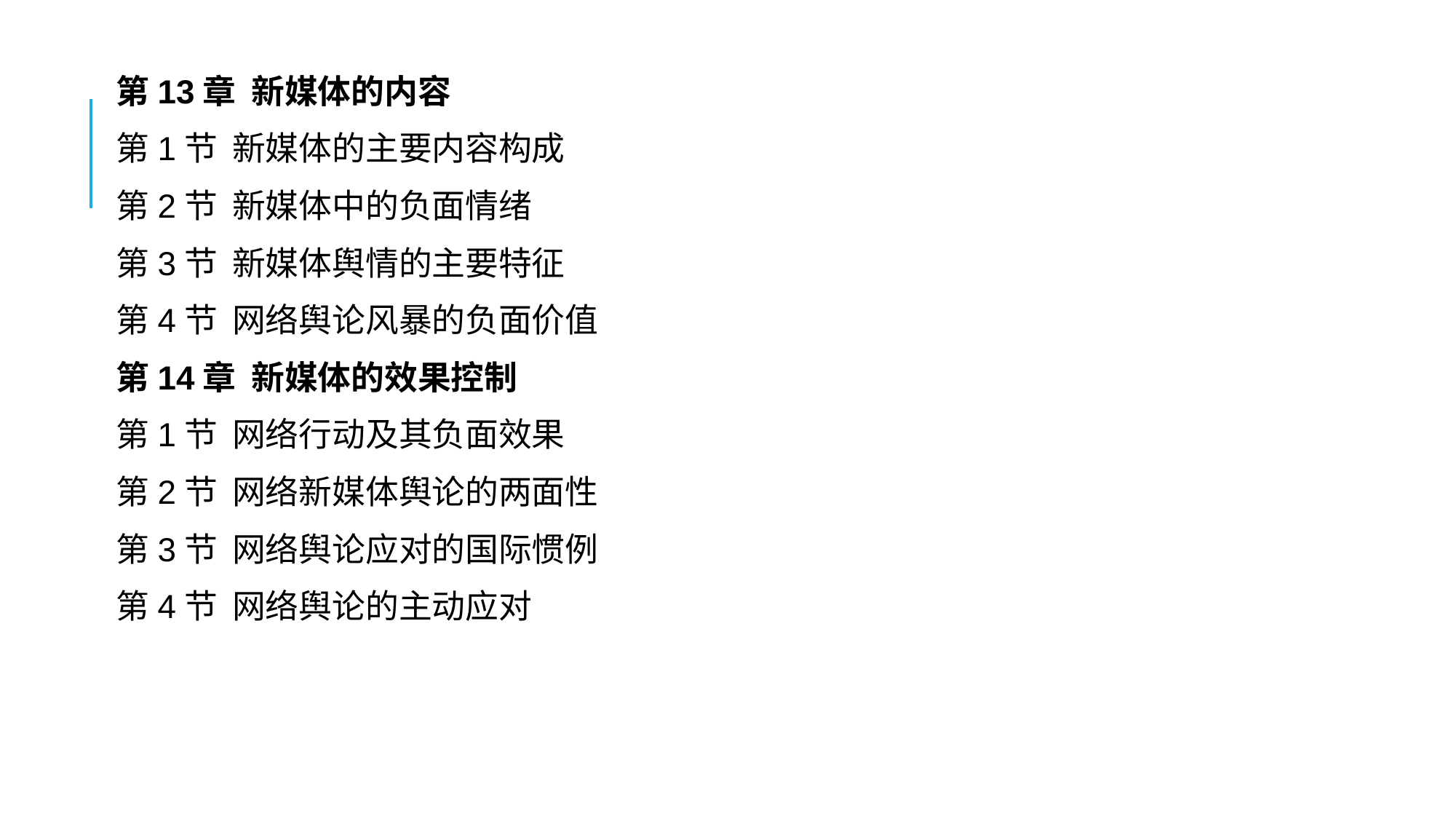

#
第13章  新媒体的内容
第1节  新媒体的主要内容构成
第2节  新媒体中的负面情绪
第3节  新媒体舆情的主要特征
第4节  网络舆论风暴的负面价值
第14章  新媒体的效果控制
第1节  网络行动及其负面效果
第2节  网络新媒体舆论的两面性
第3节  网络舆论应对的国际惯例
第4节  网络舆论的主动应对